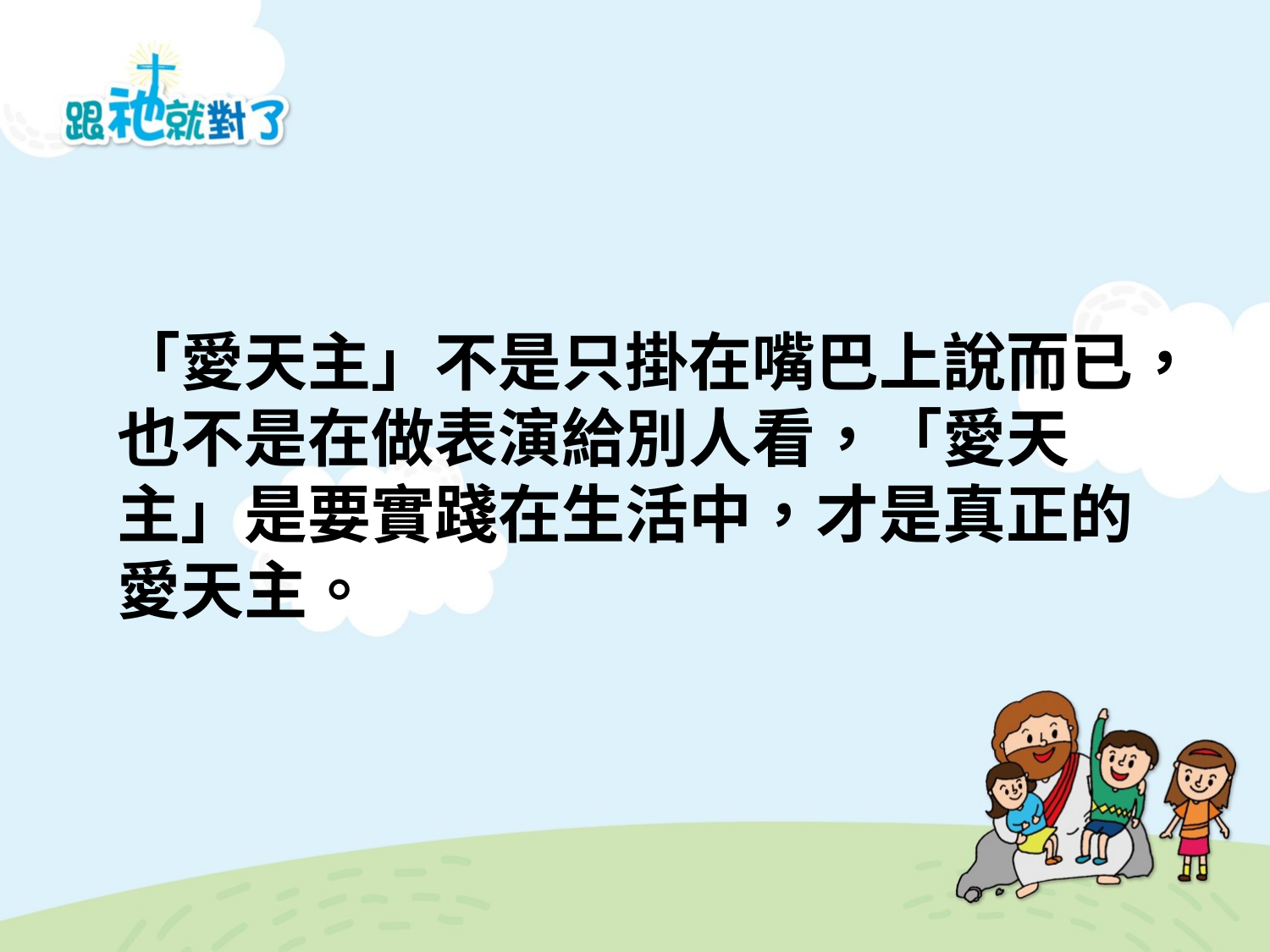

「愛天主」不是只掛在嘴巴上說而已，也不是在做表演給別人看，「愛天主」是要實踐在生活中，才是真正的愛天主。